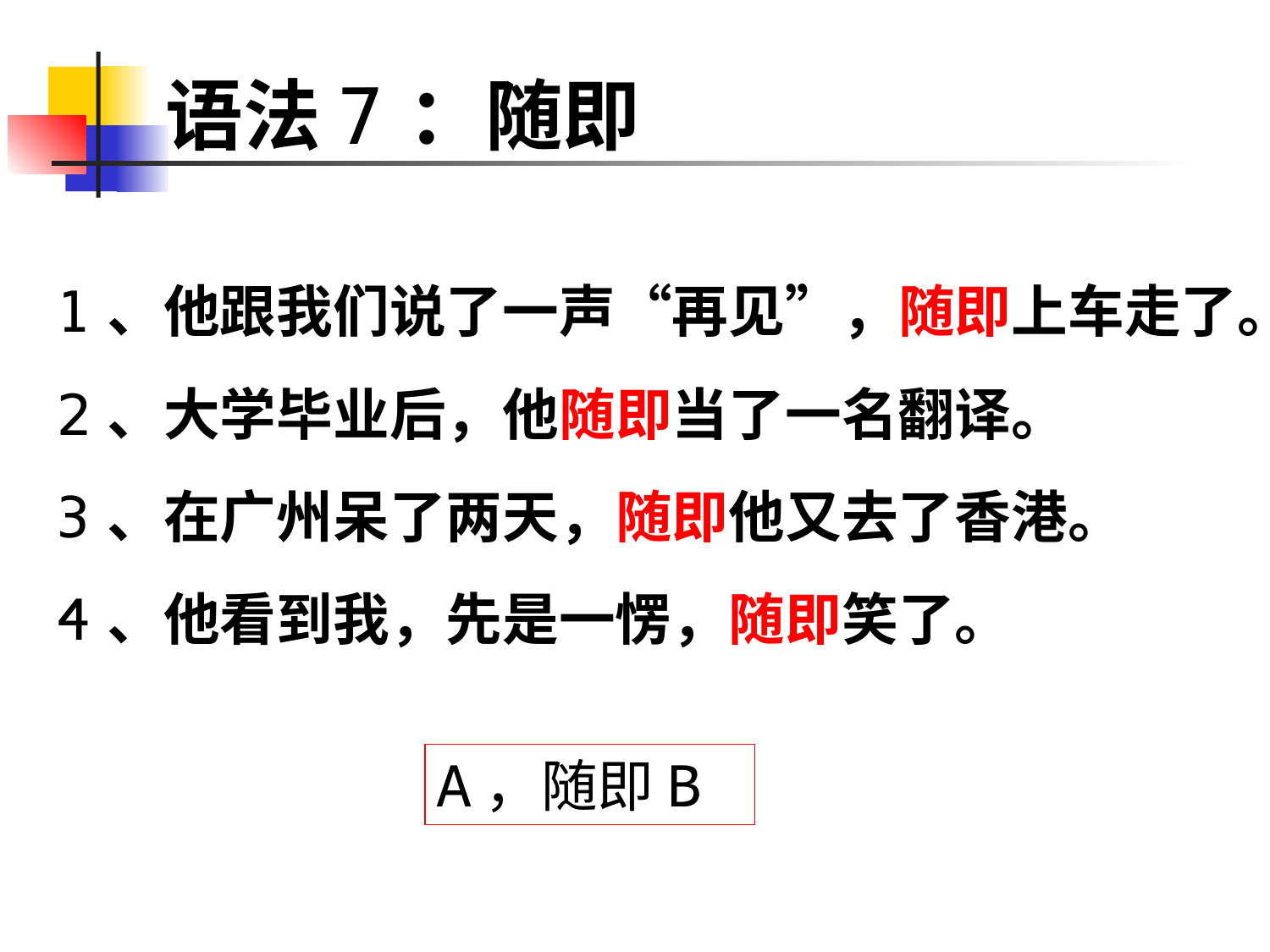

# 语法7：随即
1、他跟我们说了一声“再见”，随即上车走了。
2、大学毕业后，他随即当了一名翻译。
3、在广州呆了两天，随即他又去了香港。
4、他看到我，先是一愣，随即笑了。
A，随即B